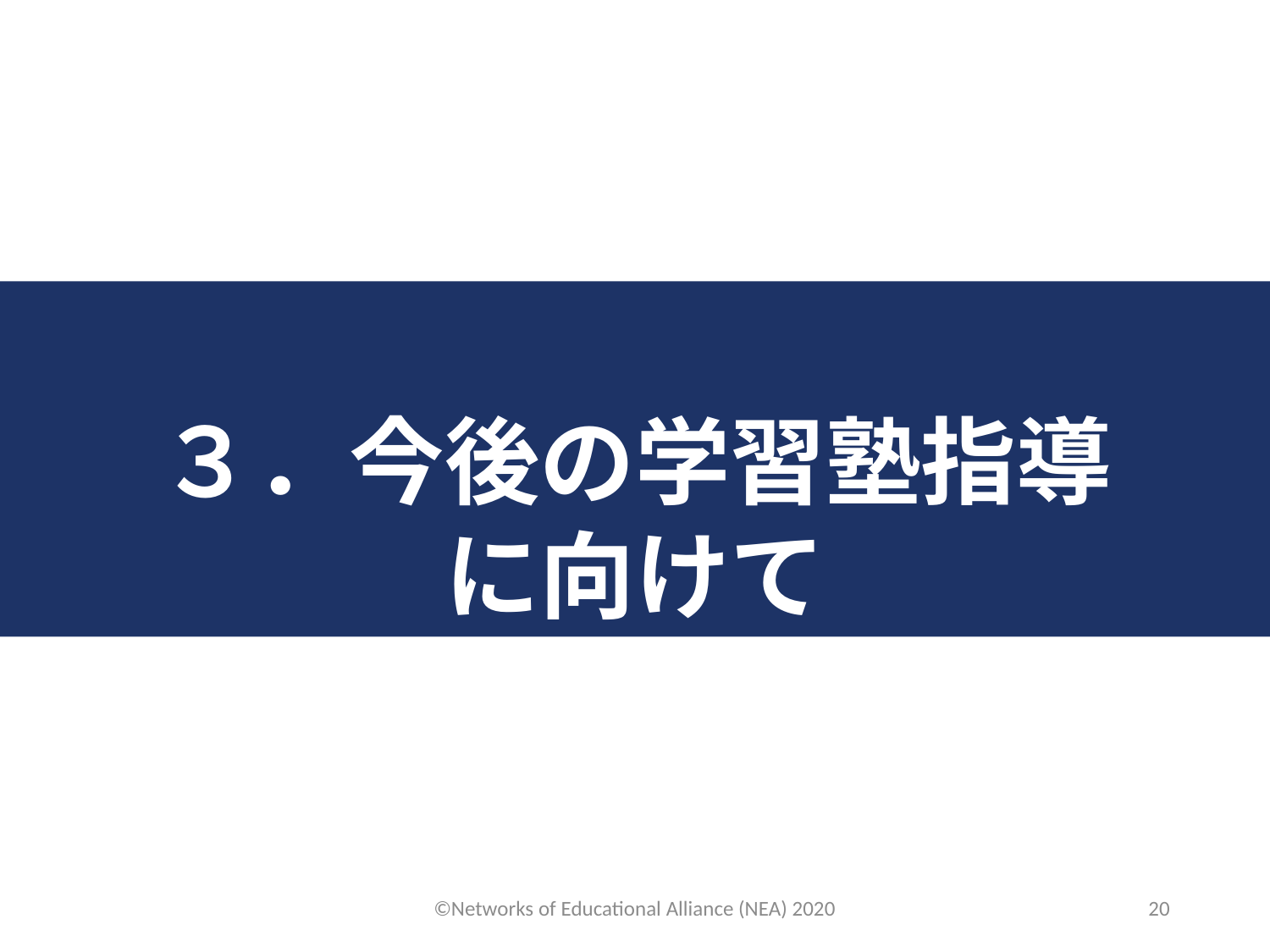

３．今後の学習塾指導
に向けて
©Networks of Educational Alliance (NEA) 2020
20